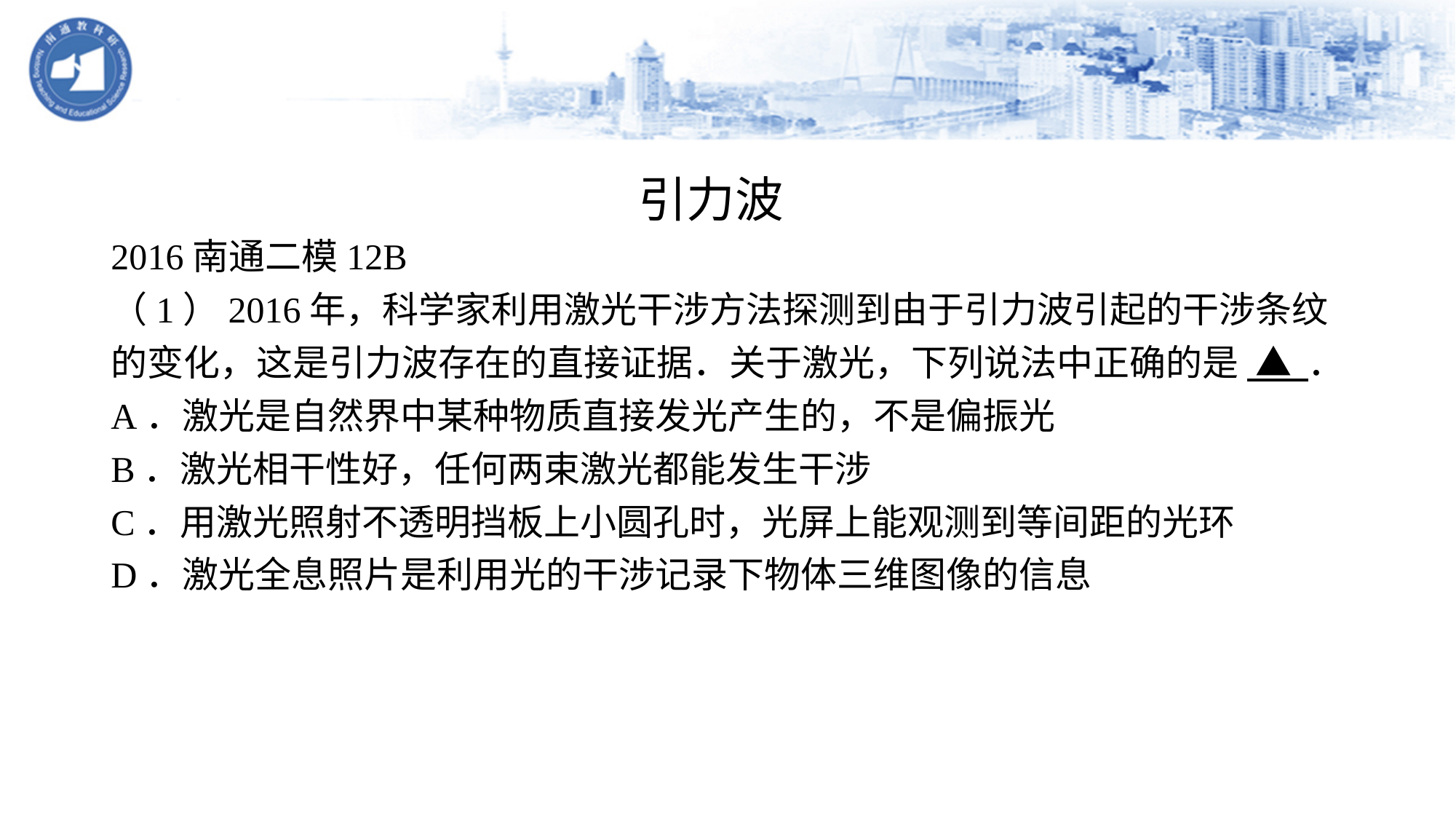

引力波
2016南通二模12B
（1）2016年，科学家利用激光干涉方法探测到由于引力波引起的干涉条纹的变化，这是引力波存在的直接证据．关于激光，下列说法中正确的是  ▲  ．
A．激光是自然界中某种物质直接发光产生的，不是偏振光
B．激光相干性好，任何两束激光都能发生干涉
C．用激光照射不透明挡板上小圆孔时，光屏上能观测到等间距的光环
D．激光全息照片是利用光的干涉记录下物体三维图像的信息